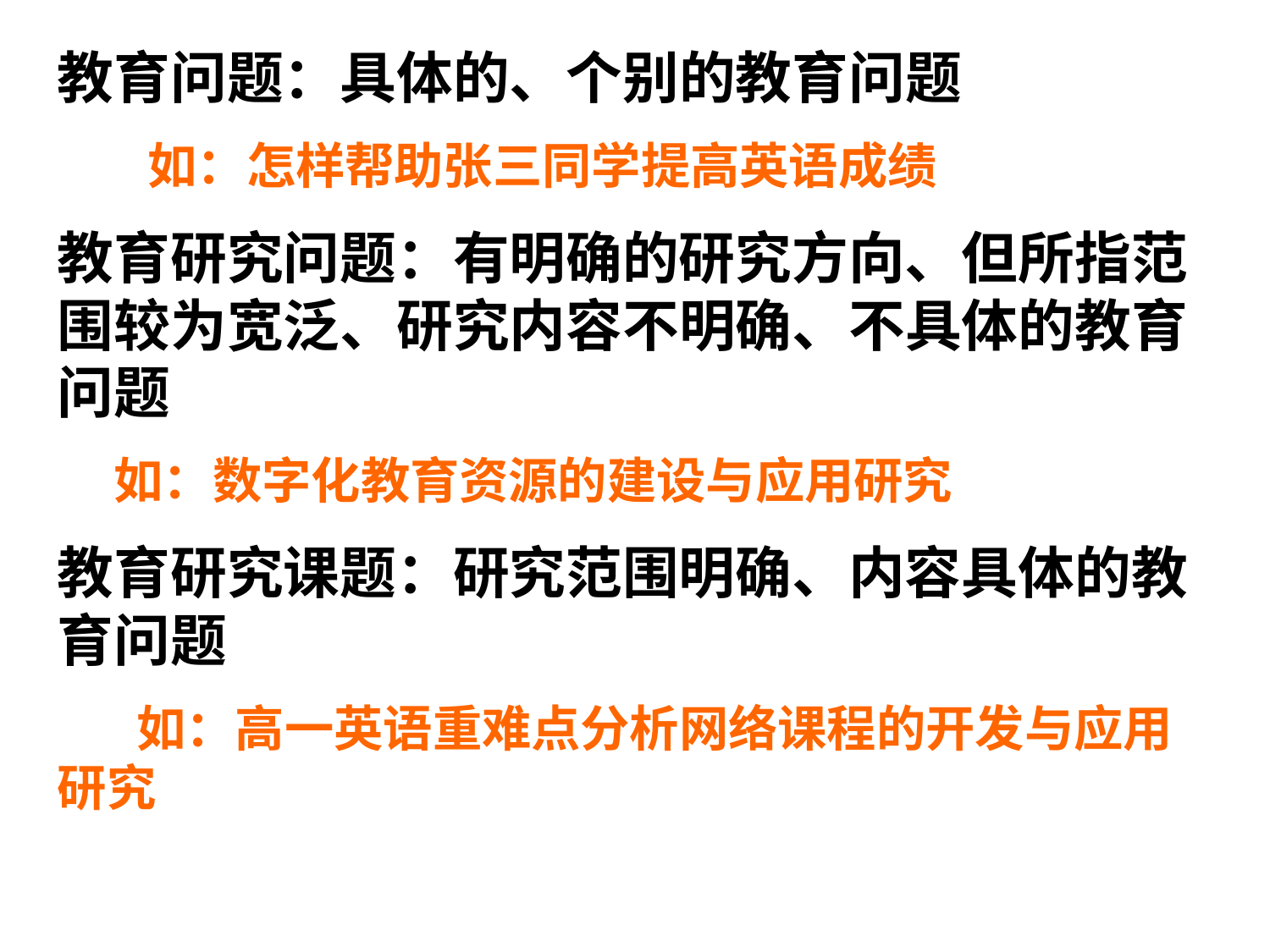

教育问题：具体的、个别的教育问题
       如：怎样帮助张三同学提高英语成绩
教育研究问题：有明确的研究方向、但所指范围较为宽泛、研究内容不明确、不具体的教育问题
    如：数字化教育资源的建设与应用研究
教育研究课题：研究范围明确、内容具体的教育问题
      如：高一英语重难点分析网络课程的开发与应用研究